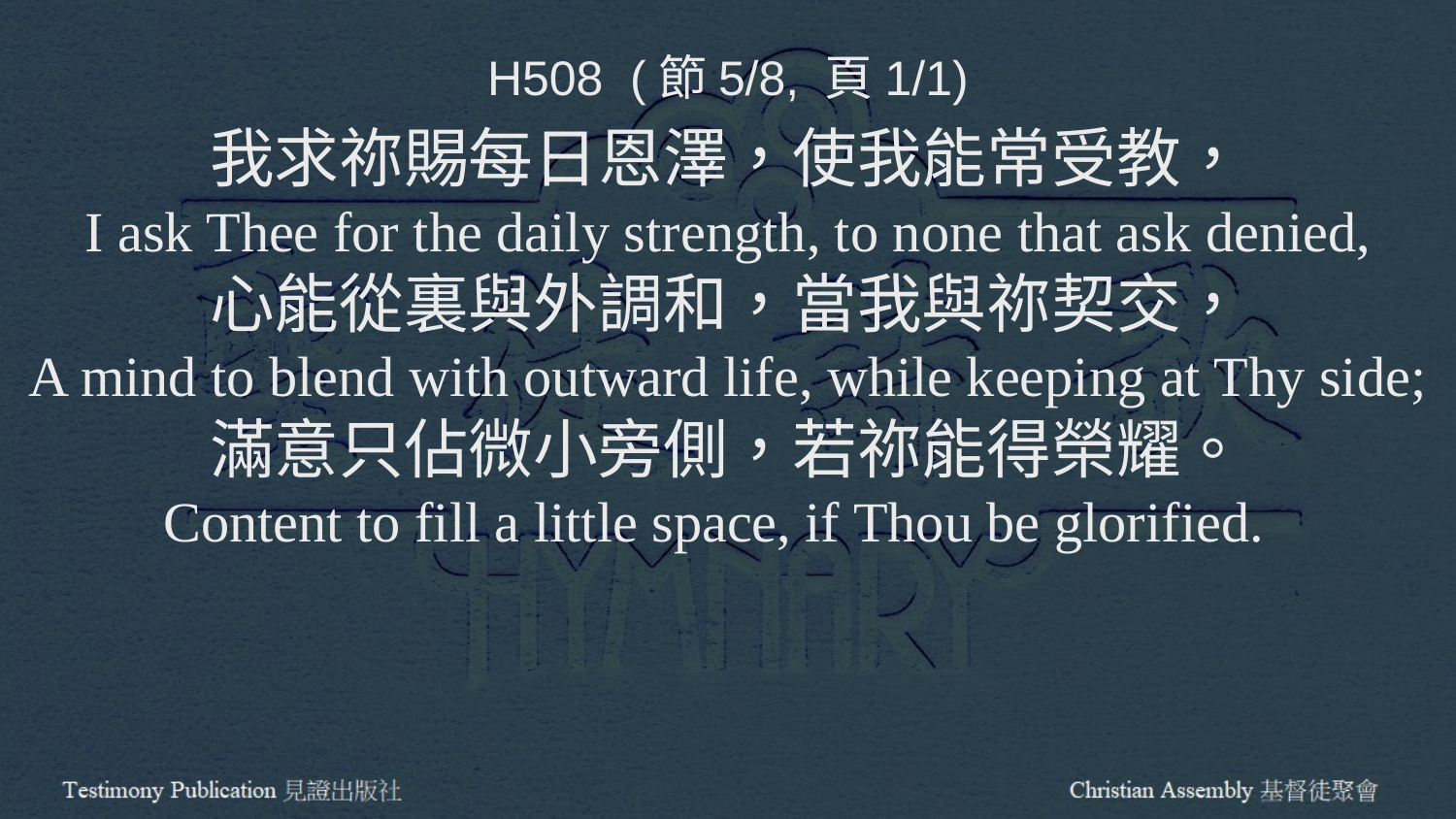

H508  (節5/8, 頁1/1)
我求祢賜每日恩澤，使我能常受教，
I ask Thee for the daily strength, to none that ask denied,
心能從裏與外調和，當我與祢契交，
A mind to blend with outward life, while keeping at Thy side;
滿意只佔微小旁側，若祢能得榮耀。
Content to fill a little space, if Thou be glorified.